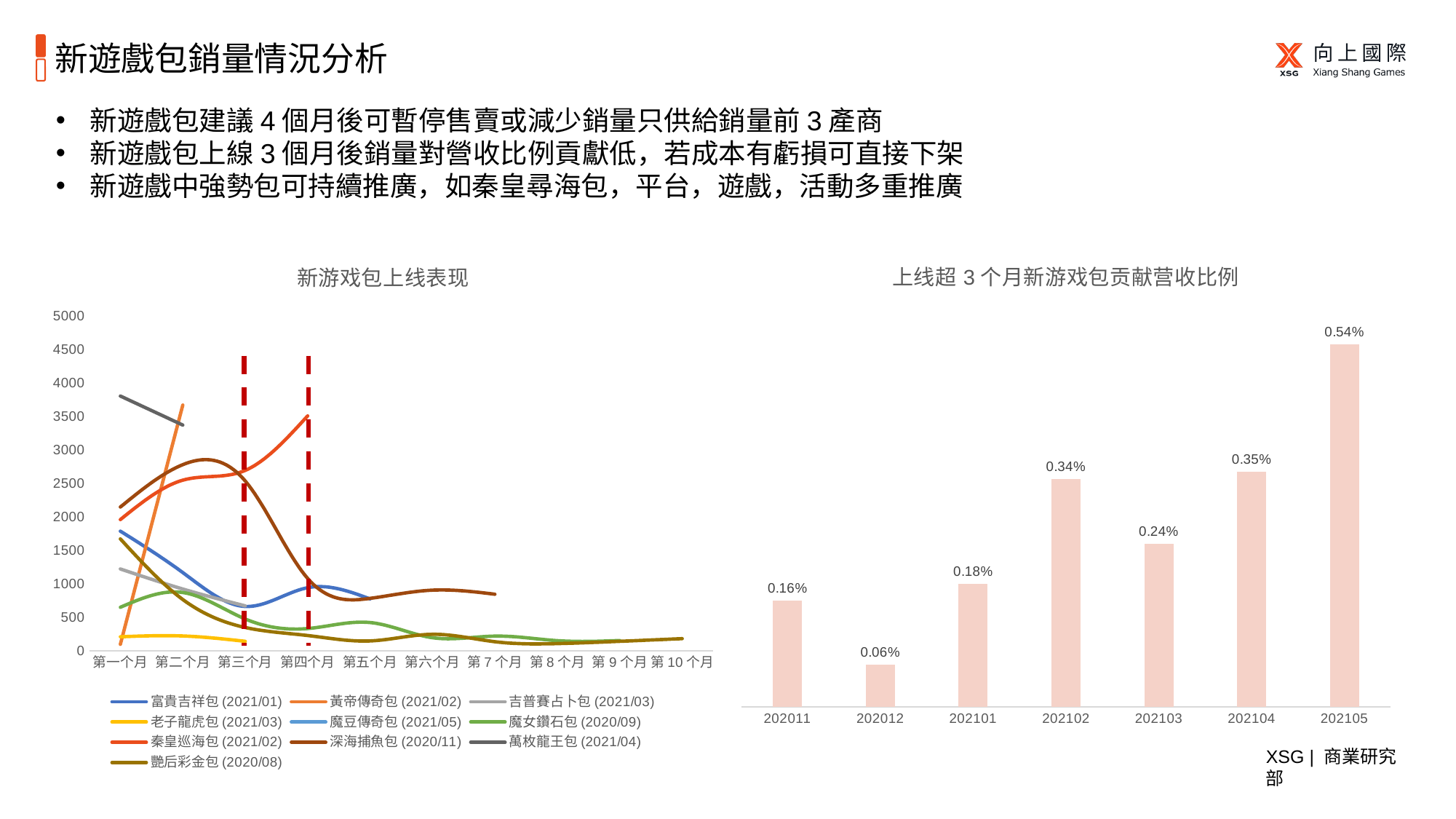

# 新遊戲包銷量情況分析
新遊戲包建議4個月後可暫停售賣或減少銷量只供給銷量前3產商
新遊戲包上線3個月後銷量對營收比例貢獻低，若成本有虧損可直接下架
新遊戲中強勢包可持續推廣，如秦皇尋海包，平台，遊戲，活動多重推廣

### Chart: 新游戏包上线表现

| Category | 富貴吉祥包(2021/01) | 黃帝傳奇包(2021/02) | 吉普賽占卜包(2021/03) | 老子龍虎包(2021/03) | 魔豆傳奇包(2021/05) | 魔女鑽石包(2020/09) | 秦皇巡海包(2021/02) | 深海捕魚包(2020/11) | 萬枚龍王包(2021/04) | 艷后彩金包(2020/08) |
|---|---|---|---|---|---|---|---|---|---|---|
| 第一个月 | 1786.0 | 94.0 | 1221.0 | 207.0 | 4292.0 | 648.0 | 1959.0 | 2147.0 | 3807.0 | 1670.0 |
| 第二个月 | 1167.0 | 3672.0 | 921.0 | 219.0 | None | 869.0 | 2549.0 | 2781.0 | 3373.0 | 764.0 |
| 第三个月 | 660.0 | None | 669.0 | 139.0 | None | 473.0 | 2695.0 | 2537.0 | None | 346.0 |
| 第四个月 | 941.0 | None | None | None | None | 330.0 | 3510.0 | 1079.0 | None | 226.0 |
| 第五个月 | 773.0 | None | None | None | None | 420.0 | None | 781.0 | None | 145.0 |
| 第六个月 | None | None | None | None | None | 193.0 | None | 904.0 | None | 244.0 |
| 第7个月 | None | None | None | None | None | 217.0 | None | 843.0 | None | 133.0 |
| 第8个月 | None | None | None | None | None | 149.0 | None | None | None | 105.0 |
| 第9个月 | None | None | None | None | None | 151.0 | None | None | None | 139.0 |
| 第10个月 | None | None | None | None | None | None | None | None | None | 179.0 |

### Chart: 上线超3个月新游戏包贡献营收比例

| Category |  |
|---|---|
| 202011 | 0.0015912786926582767 |
| 202012 | 0.0006318984065571225 |
| 202101 | 0.0018452338632866275 |
| 202102 | 0.003412886229973164 |
| 202103 | 0.002441867782419733 |
| 202104 | 0.0035238909496165937 |
| 202105 | 0.005438814353479997 |